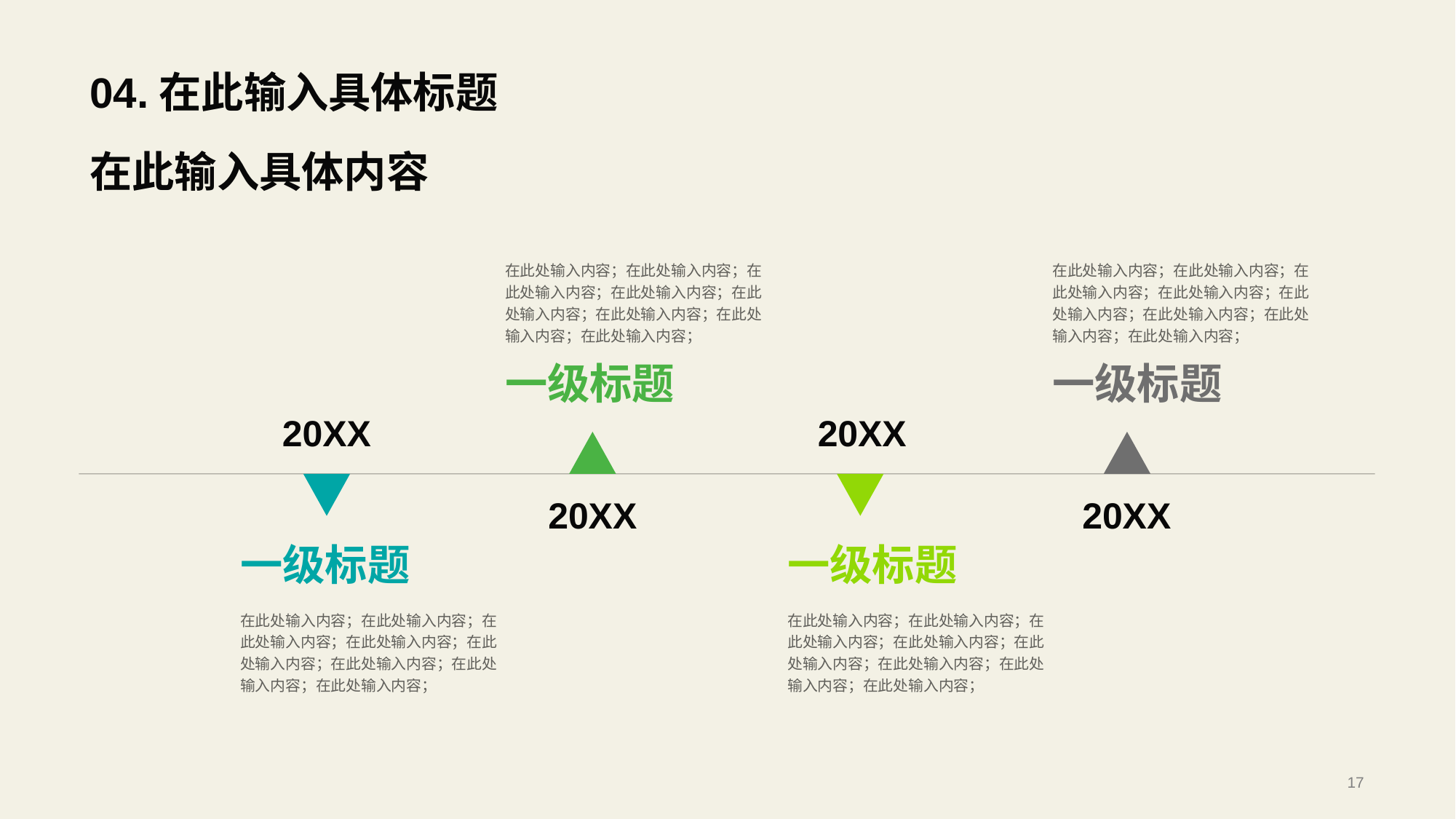

# 04.在此输入具体标题
在此输入具体内容
在此处输入内容；在此处输入内容；在此处输入内容；在此处输入内容；在此处输入内容；在此处输入内容；在此处输入内容；在此处输入内容；
在此处输入内容；在此处输入内容；在此处输入内容；在此处输入内容；在此处输入内容；在此处输入内容；在此处输入内容；在此处输入内容；
一级标题
一级标题
20XX
20XX

20XX
20XX
一级标题
一级标题
在此处输入内容；在此处输入内容；在此处输入内容；在此处输入内容；在此处输入内容；在此处输入内容；在此处输入内容；在此处输入内容；
在此处输入内容；在此处输入内容；在此处输入内容；在此处输入内容；在此处输入内容；在此处输入内容；在此处输入内容；在此处输入内容；
17